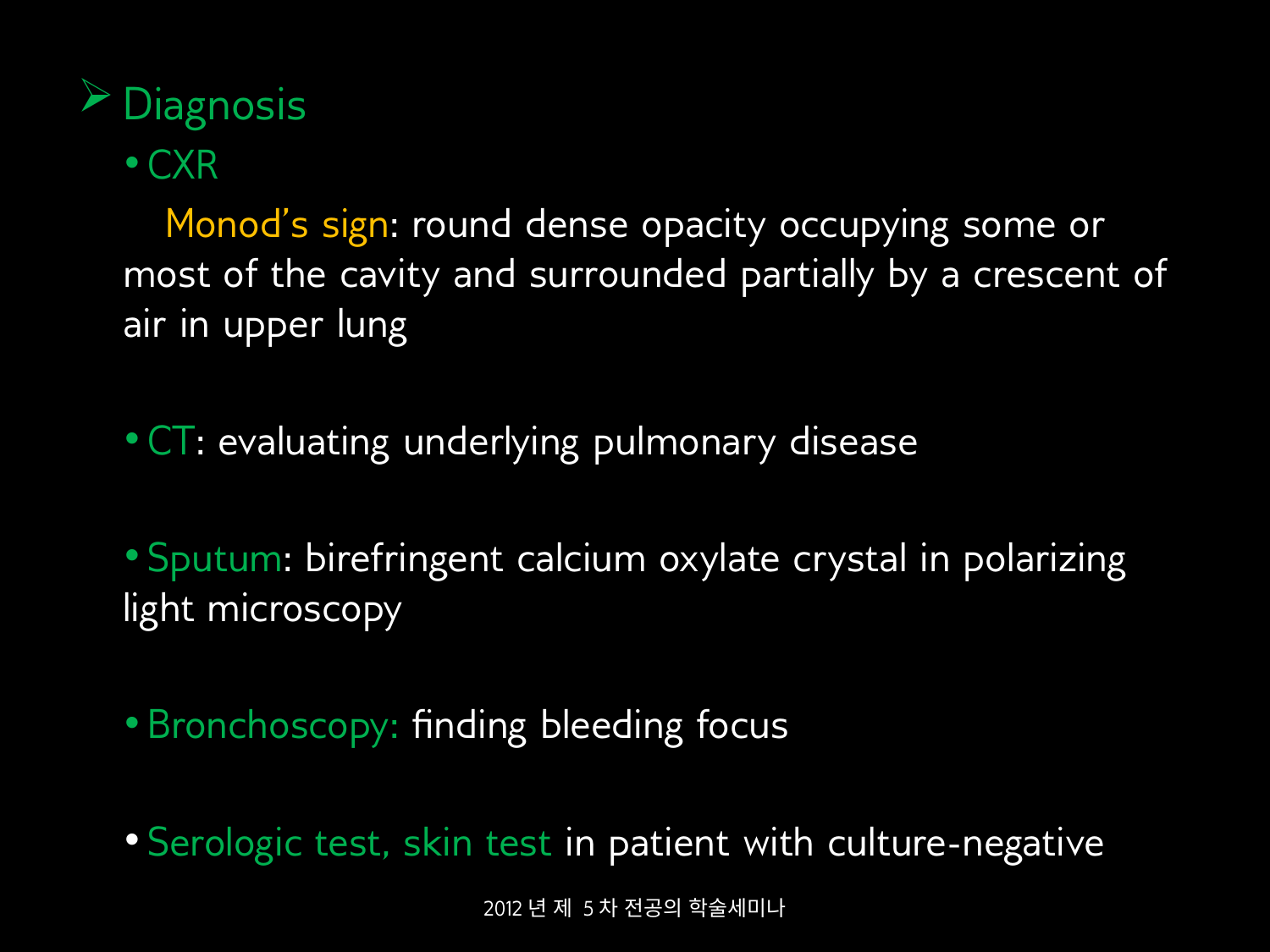

Diagnosis
 CXR
       Monod’s sign: round dense opacity occupying some or  most of the cavity and surrounded partially by a crescent of air in upper lung

 CT: evaluating underlying pulmonary disease

 Sputum: birefringent calcium oxylate crystal in polarizing light microscopy

 Bronchoscopy: finding bleeding focus

 Serologic test, skin test in patient with culture-negative
2012년 제 5차 전공의 학술세미나